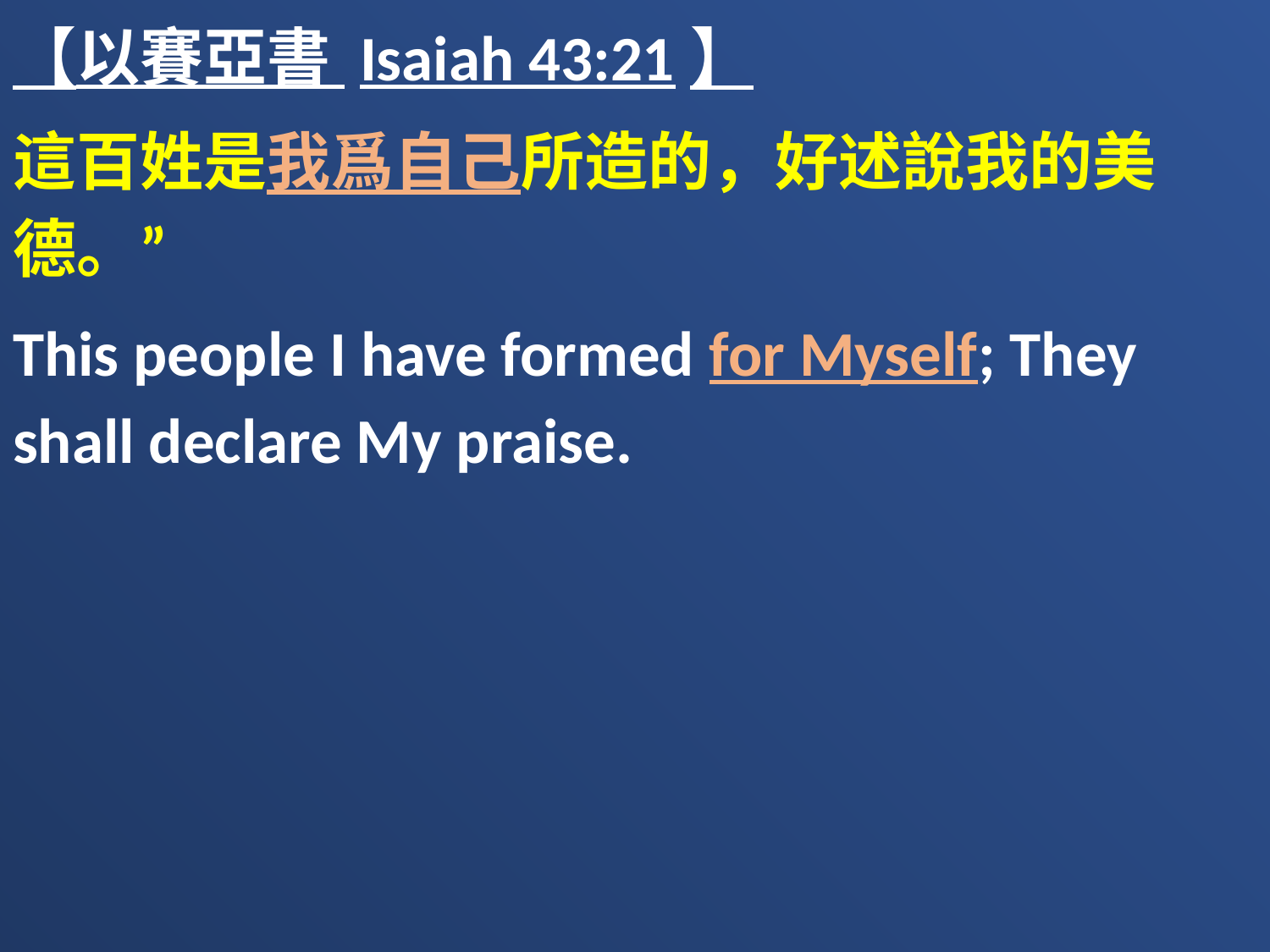

【以賽亞書 Isaiah 43:21】
這百姓是我爲自己所造的，好述說我的美德。”
This people I have formed for Myself; They shall declare My praise.